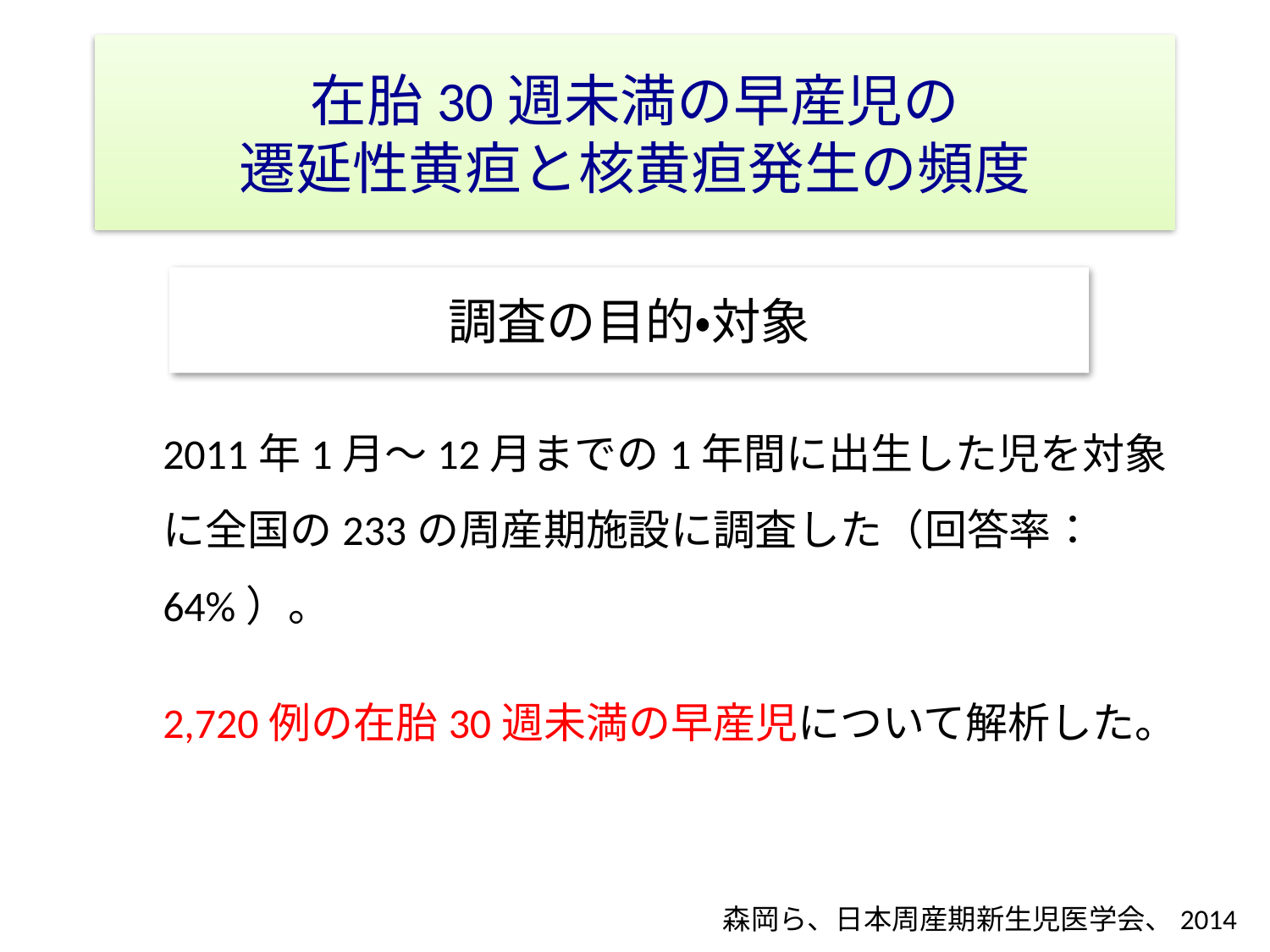

在胎30週未満の早産児の
遷延性黄疸と核黄疸発生の頻度
調査の目的・対象
2011年1月～12月までの1年間に出生した児を対象に全国の233の周産期施設に調査した（回答率：64%）。
2,720例の在胎30週未満の早産児について解析した。

森岡ら、日本周産期新生児医学会、2014